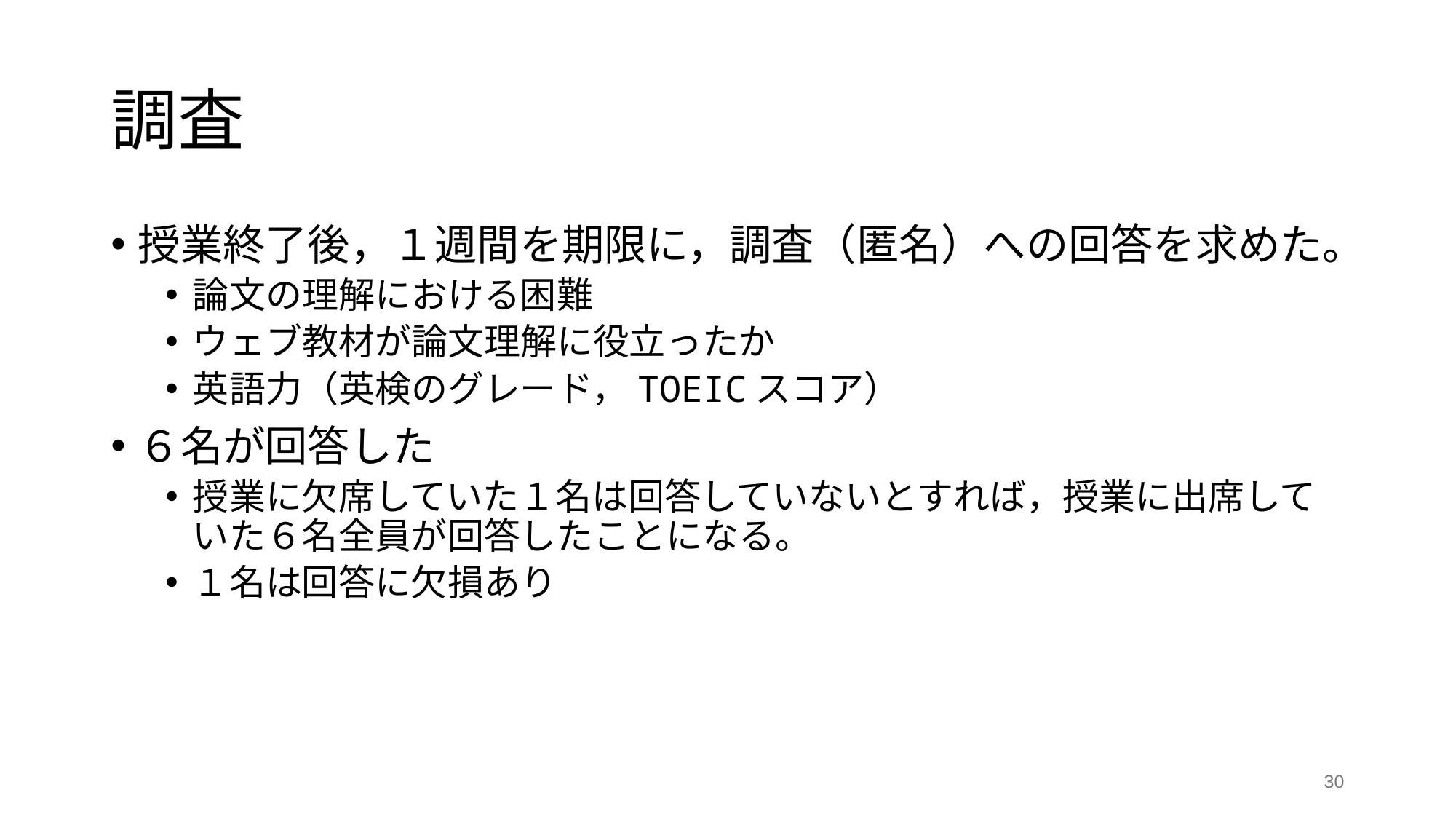

# 調査
授業終了後，１週間を期限に，調査（匿名）への回答を求めた。
論文の理解における困難
ウェブ教材が論文理解に役立ったか
英語力（英検のグレード，TOEICスコア）
６名が回答した
授業に欠席していた１名は回答していないとすれば，授業に出席していた６名全員が回答したことになる。
１名は回答に欠損あり
30